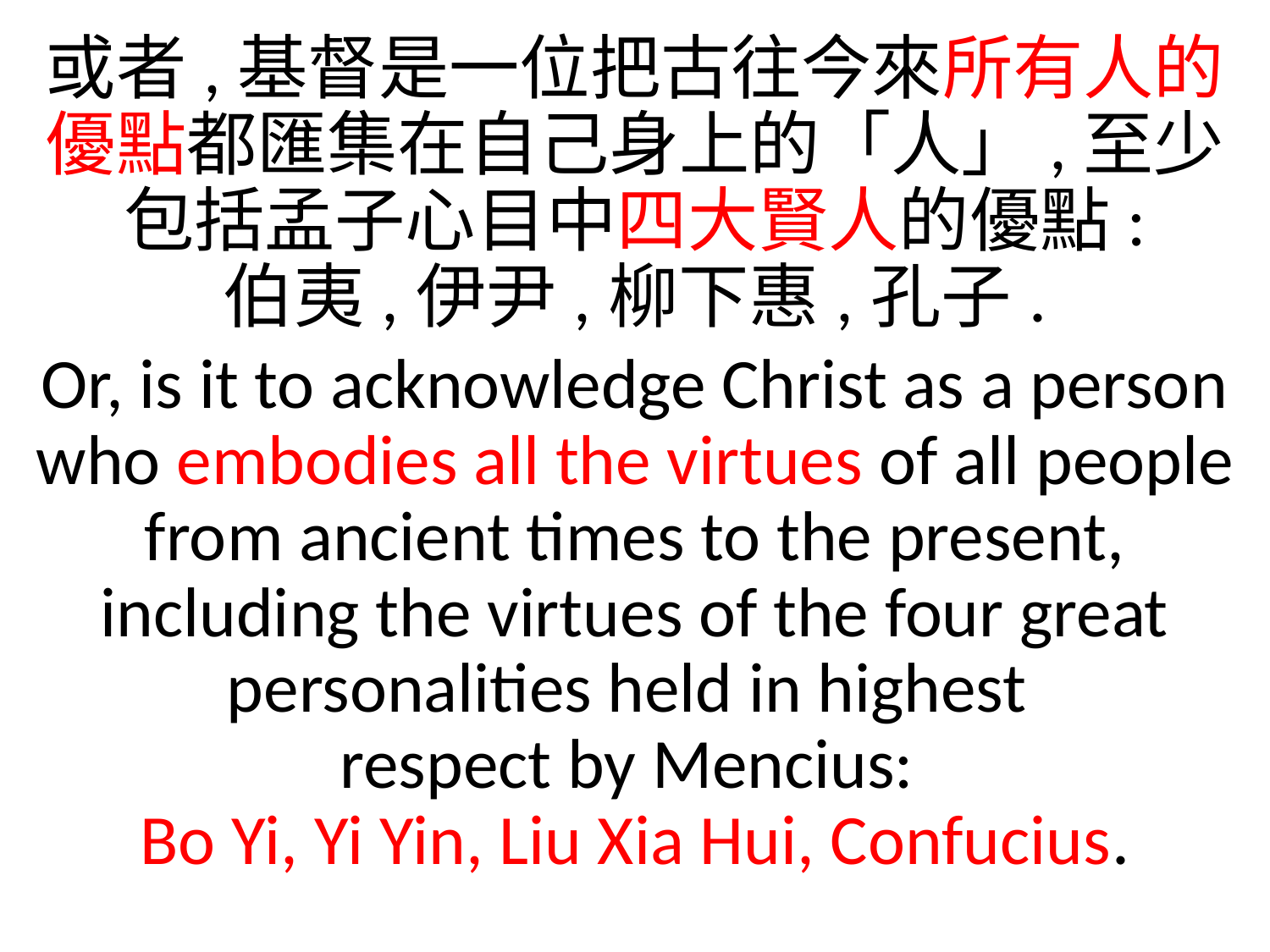

或者,基督是一位把古往今來所有人的優點都匯集在自己身上的「人」,至少包括孟子心目中四大賢人的優點:
伯夷,伊尹,柳下惠,孔子.
Or, is it to acknowledge Christ as a person who embodies all the virtues of all people from ancient times to the present, including the virtues of the four great personalities held in highest
respect by Mencius:
Bo Yi, Yi Yin, Liu Xia Hui, Confucius.